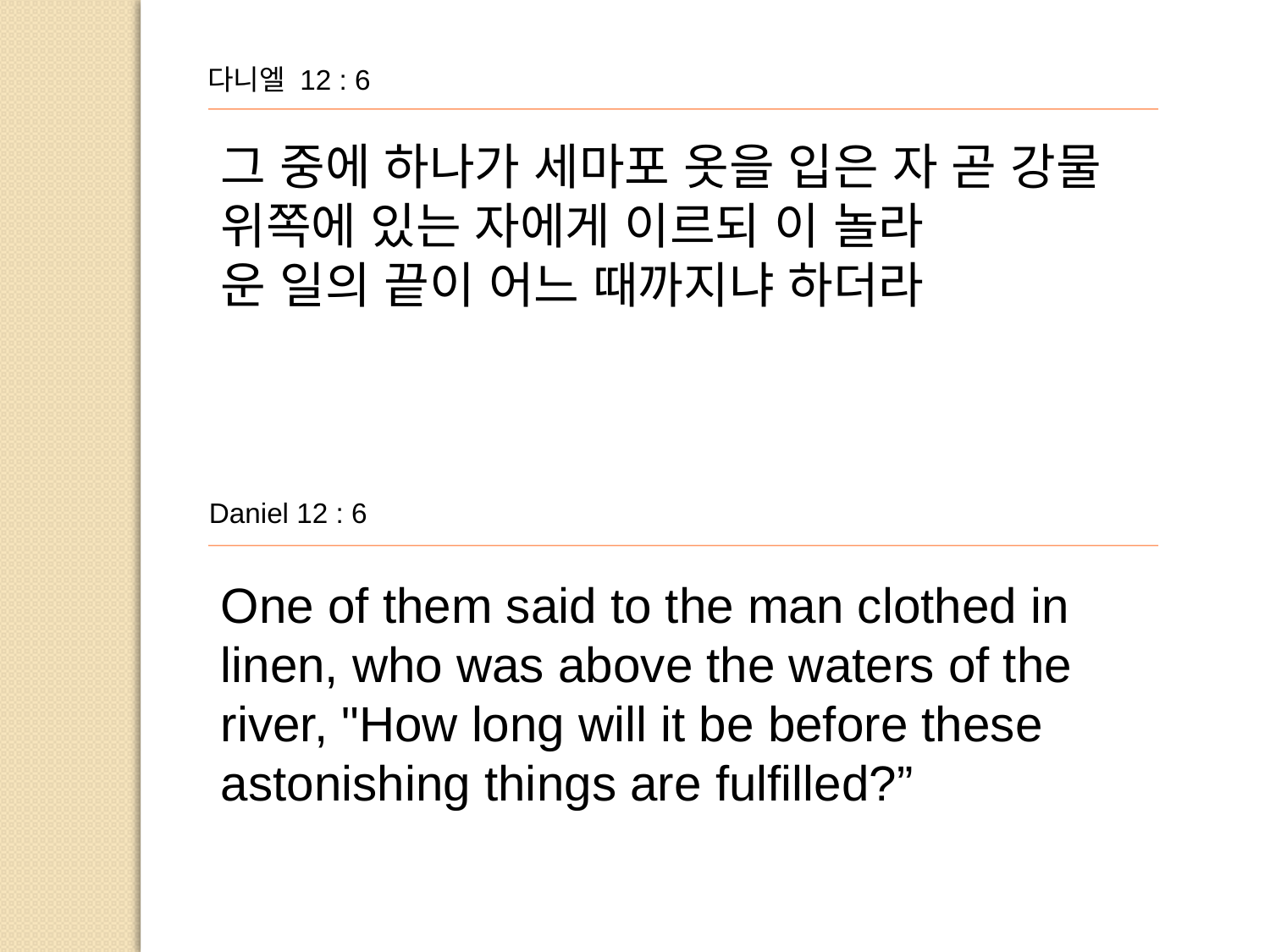

다니엘 12 : 6

그 중에 하나가 세마포 옷을 입은 자 곧 강물 위쪽에 있는 자에게 이르되 이 놀라
운 일의 끝이 어느 때까지냐 하더라
Daniel 12 : 6

One of them said to the man clothed in linen, who was above the waters of the river, "How long will it be before these
astonishing things are fulfilled?”